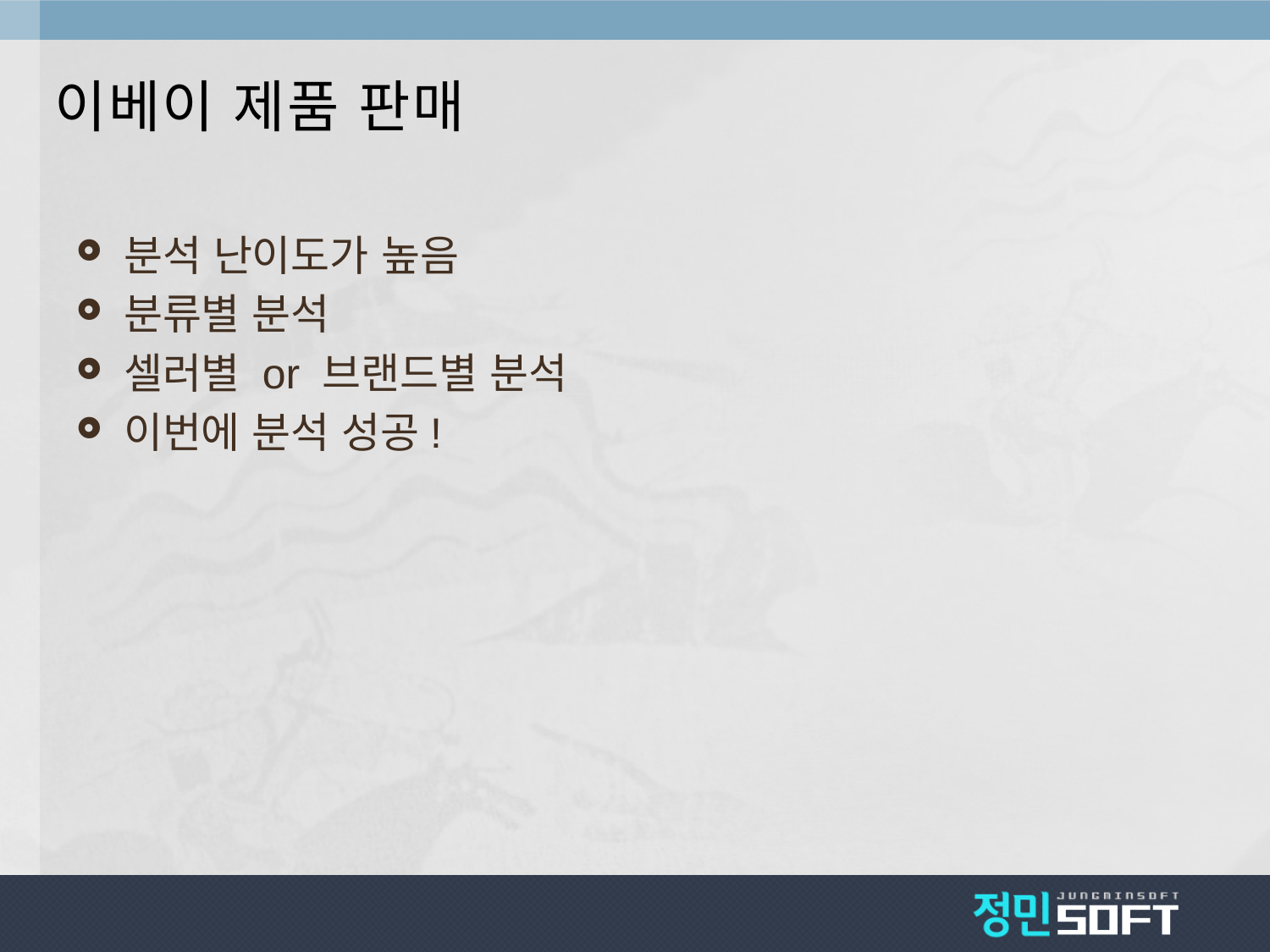

# 이베이 제품 판매
분석 난이도가 높음
분류별 분석
셀러별 or 브랜드별 분석
이번에 분석 성공!